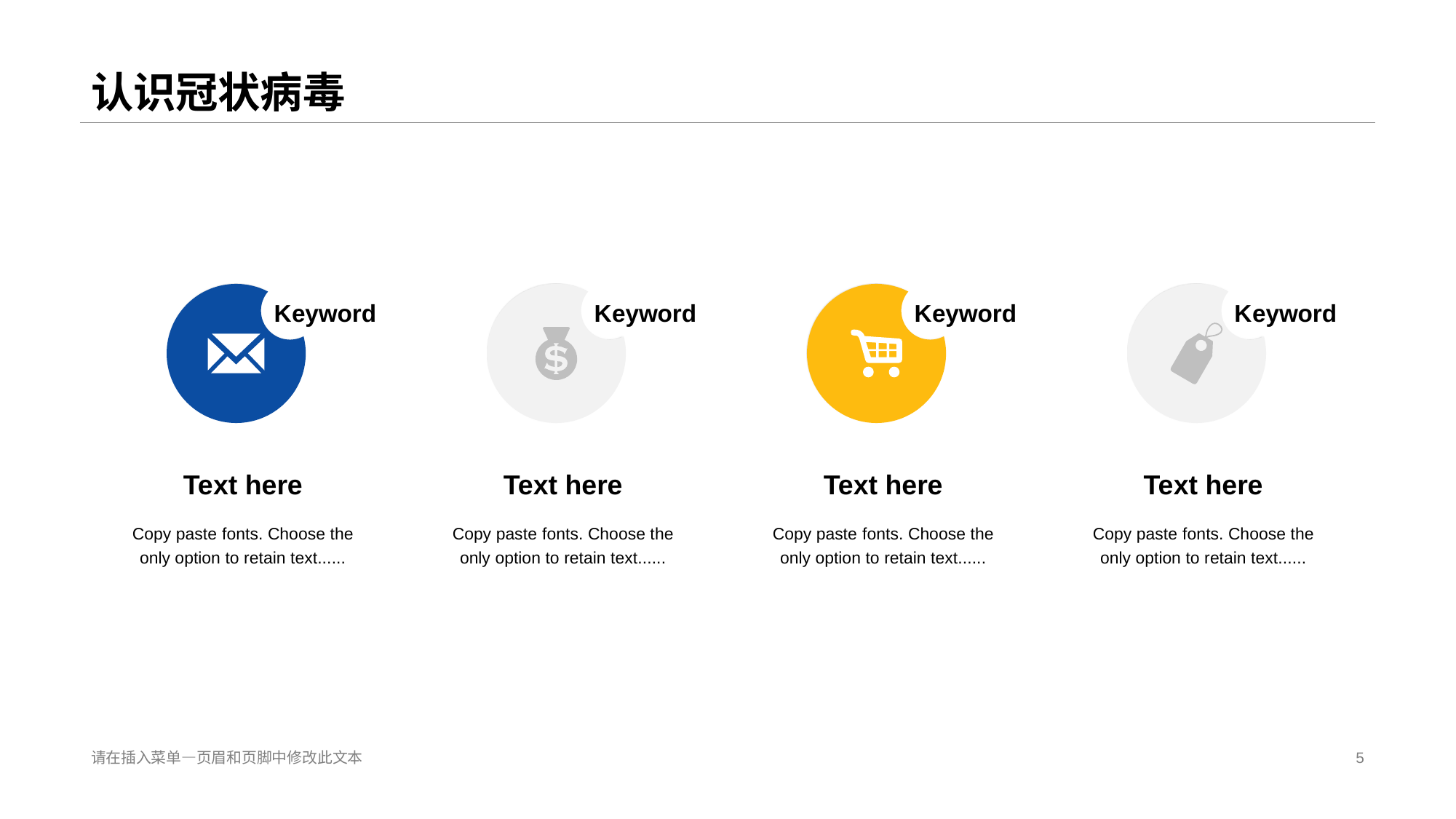

# 认识冠状病毒

K eyword
K eyword
K eyword
K eyword

Te xt here
Te xt here
Te xt here
Te xt here
Copy paste  fonts. Choose the only option to retain text......
Copy paste  fonts. Choose the only option to retain text......
Copy paste  fonts. Choose the only option to retain text......
Copy paste  fonts. Choose the only option to retain text......
请在插入菜单—页眉和页脚中修改此文本
5